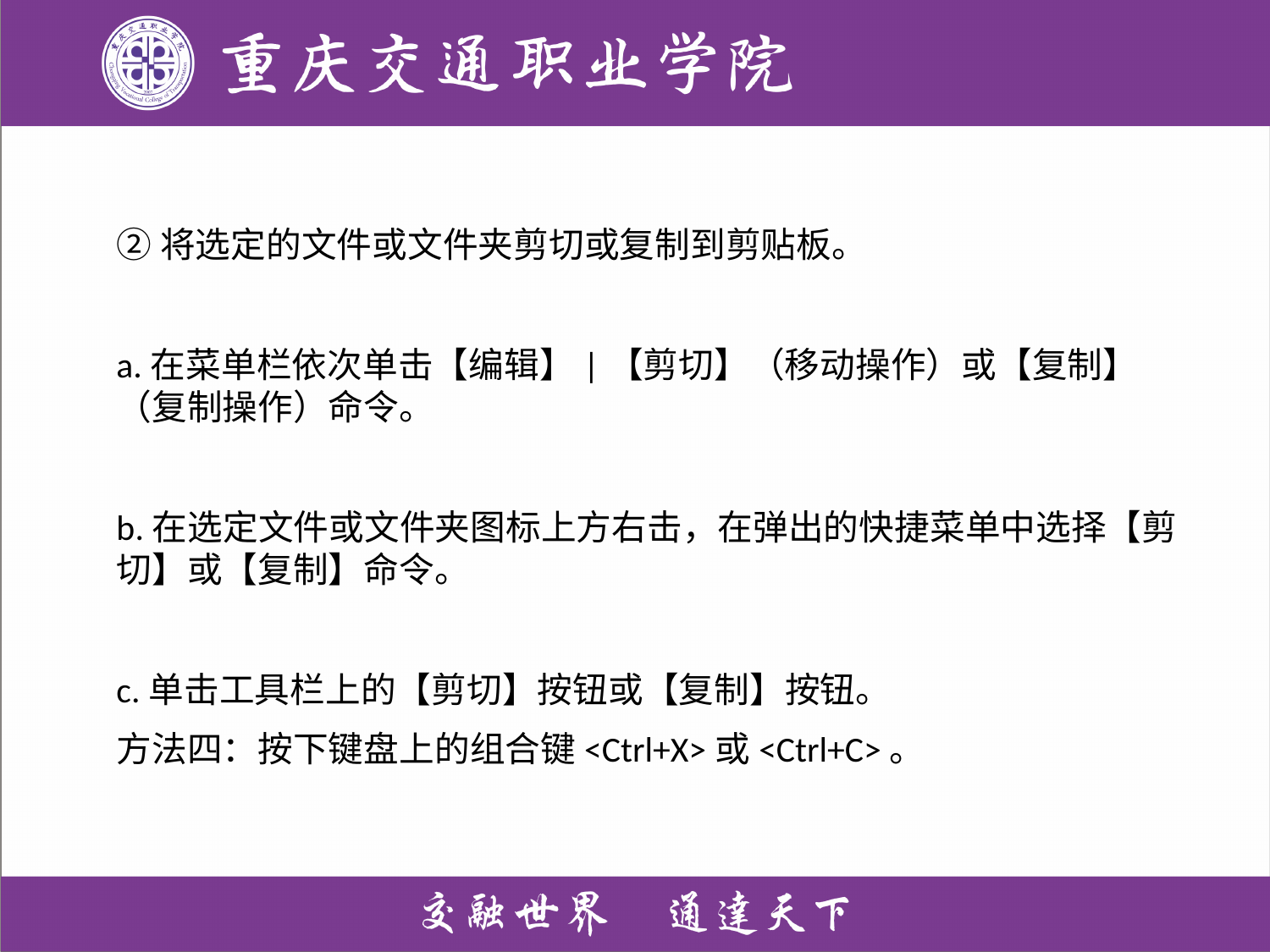

②将选定的文件或文件夹剪切或复制到剪贴板。

a.在菜单栏依次单击【编辑】|【剪切】（移动操作）或【复制】（复制操作）命令。

b.在选定文件或文件夹图标上方右击，在弹出的快捷菜单中选择【剪切】或【复制】命令。

c.单击工具栏上的【剪切】按钮或【复制】按钮。
方法四：按下键盘上的组合键<Ctrl+X>或<Ctrl+C>。